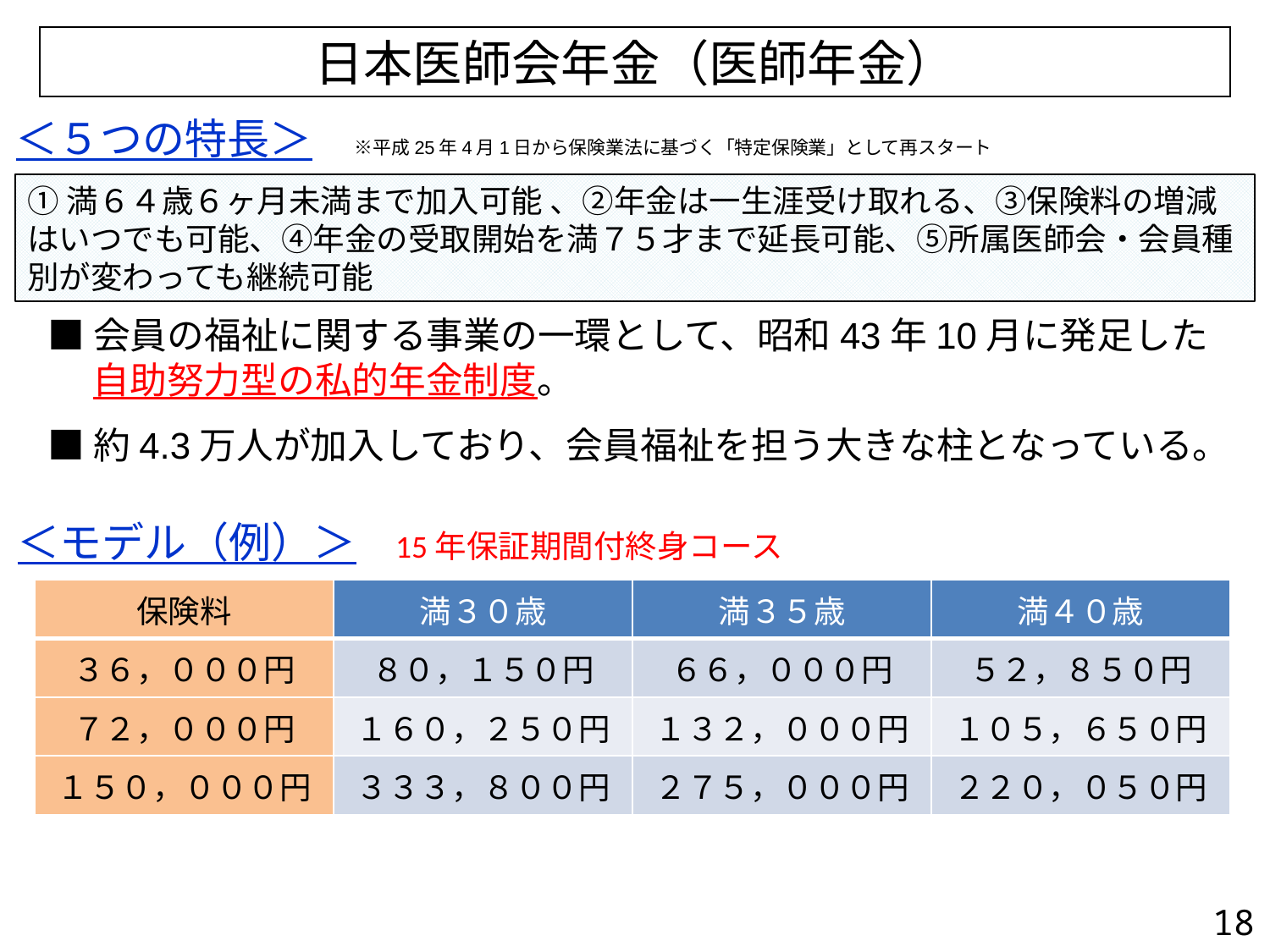

日本医師会年金（医師年金）
＜５つの特長＞　※平成25年4月1日から保険業法に基づく「特定保険業」として再スタート

①満６４歳６ヶ月未満まで加入可能 、②年金は一生涯受け取れる、③保険料の増減はいつでも可能、④年金の受取開始を満７５才まで延長可能、⑤所属医師会・会員種別が変わっても継続可能
■会員の福祉に関する事業の一環として、昭和43年10月に発足した
　 自助努力型の私的年金制度。
■約4.3万人が加入しており、会員福祉を担う大きな柱となっている。
＜モデル（例）＞　15年保証期間付終身コース

| 保険料 | 満３０歳 | 満３５歳 | 満４０歳 |
| --- | --- | --- | --- |
| ３６，０００円 | ８０，１５０円 | ６６，０００円 | ５２，８５０円 |
| ７２，０００円 | １６０，２５０円 | １３２，０００円 | １０５，６５０円 |
| １５０，０００円 | ３３３，８００円 | ２７５，０００円 | ２２０，０５０円 |
18